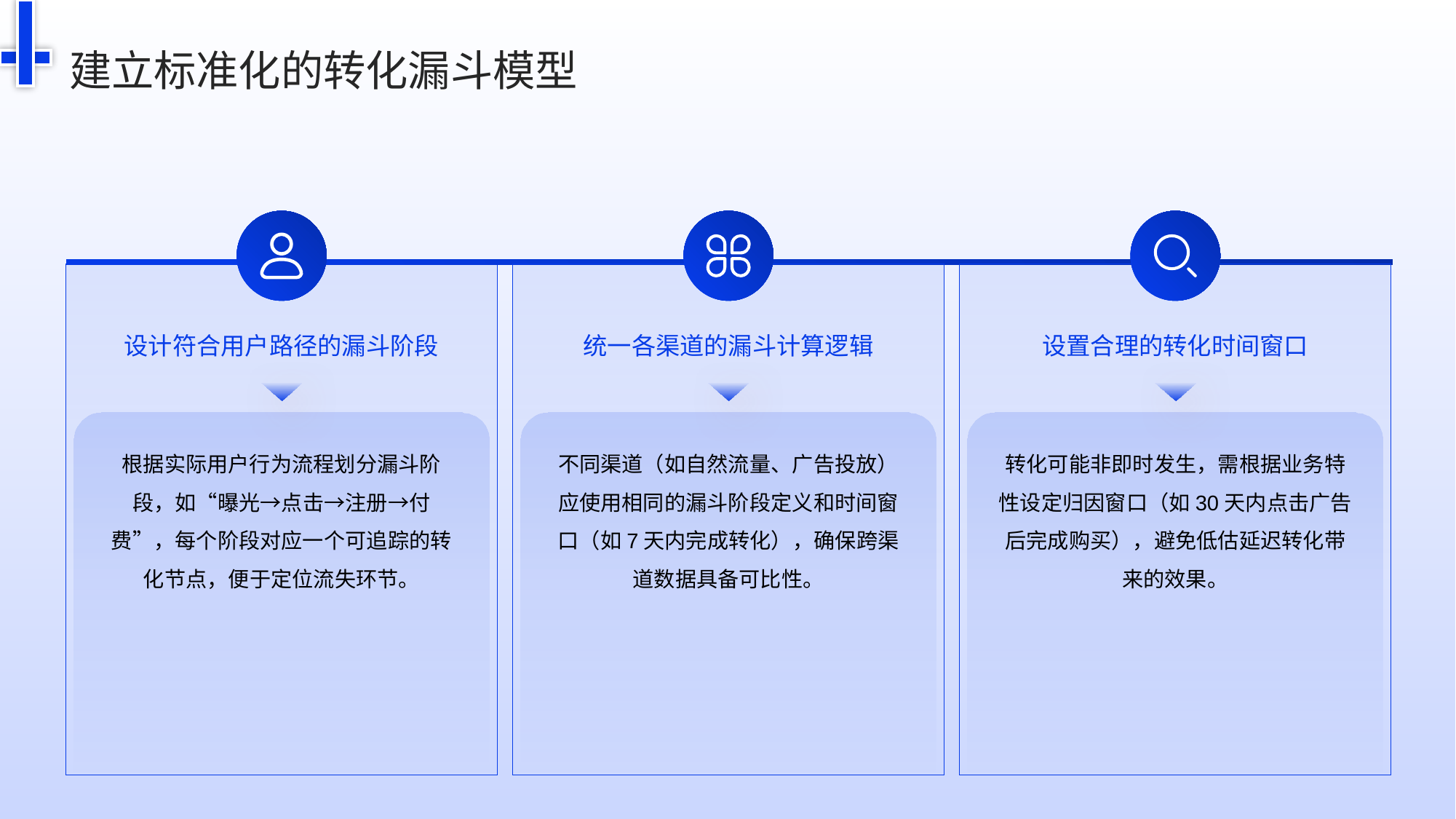

建立标准化的转化漏斗模型

设计符合用户路径的漏斗阶段
统一各渠道的漏斗计算逻辑
设置合理的转化时间窗口

根据实际用户行为流程划分漏斗阶段，如“曝光→点击→注册→付费”，每个阶段对应一个可追踪的转化节点，便于定位流失环节。
不同渠道（如自然流量、广告投放）应使用相同的漏斗阶段定义和时间窗口（如7天内完成转化），确保跨渠道数据具备可比性。
转化可能非即时发生，需根据业务特性设定归因窗口（如30天内点击广告后完成购买），避免低估延迟转化带来的效果。